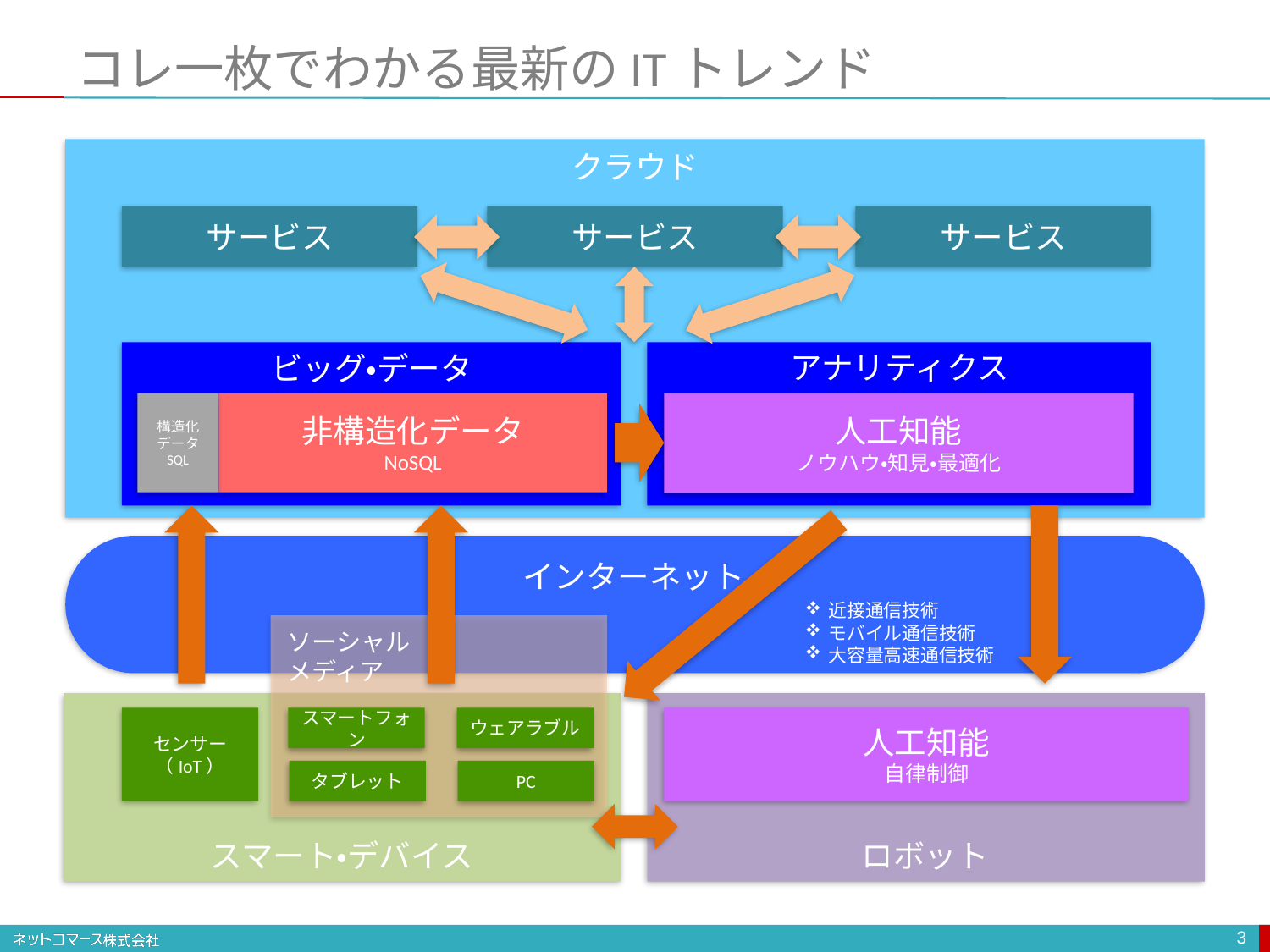

# コレ一枚でわかる最新のITトレンド

クラウド
サービス
サービス
サービス

アナリティクス

ビッグ・データ

構造化
データ
SQL
非構造化データ
NoSQL
人工知能
ノウハウ・知見・最適化

インターネット
近接通信技術
モバイル通信技術
大容量高速通信技術

ソーシャル
メディア

センサー（IoT）
スマートフォン
ウェアラブル
人工知能
自律制御
タブレット
PC

スマート・デバイス
ロボット
3